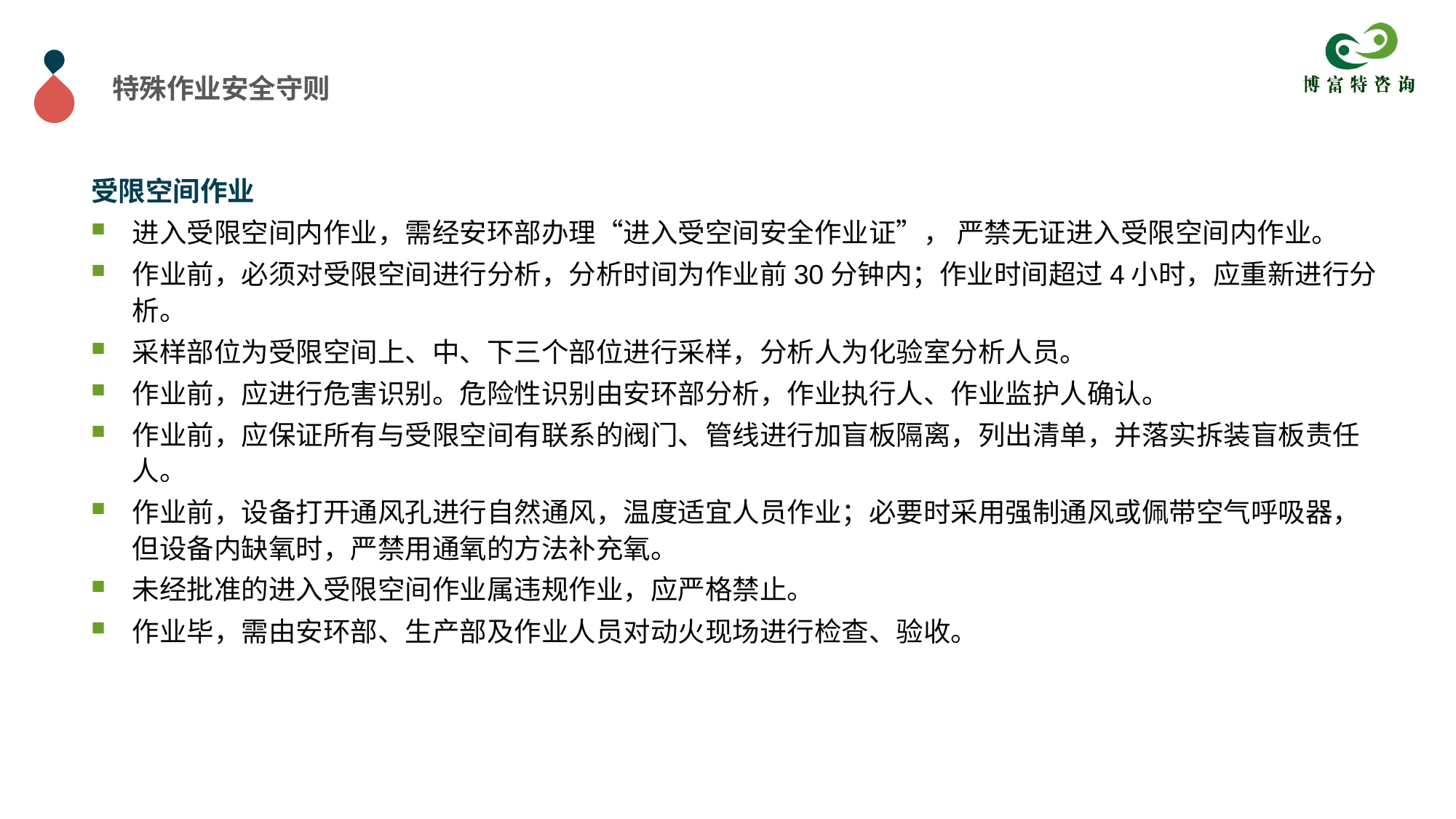

特殊作业安全守则
受限空间作业
进入受限空间内作业，需经安环部办理“进入受空间安全作业证”， 严禁无证进入受限空间内作业。
作业前，必须对受限空间进行分析，分析时间为作业前30分钟内；作业时间超过4小时，应重新进行分析。
采样部位为受限空间上、中、下三个部位进行采样，分析人为化验室分析人员。
作业前，应进行危害识别。危险性识别由安环部分析，作业执行人、作业监护人确认。
作业前，应保证所有与受限空间有联系的阀门、管线进行加盲板隔离，列出清单，并落实拆装盲板责任人。
作业前，设备打开通风孔进行自然通风，温度适宜人员作业；必要时采用强制通风或佩带空气呼吸器，但设备内缺氧时，严禁用通氧的方法补充氧。
未经批准的进入受限空间作业属违规作业，应严格禁止。
作业毕，需由安环部、生产部及作业人员对动火现场进行检查、验收。